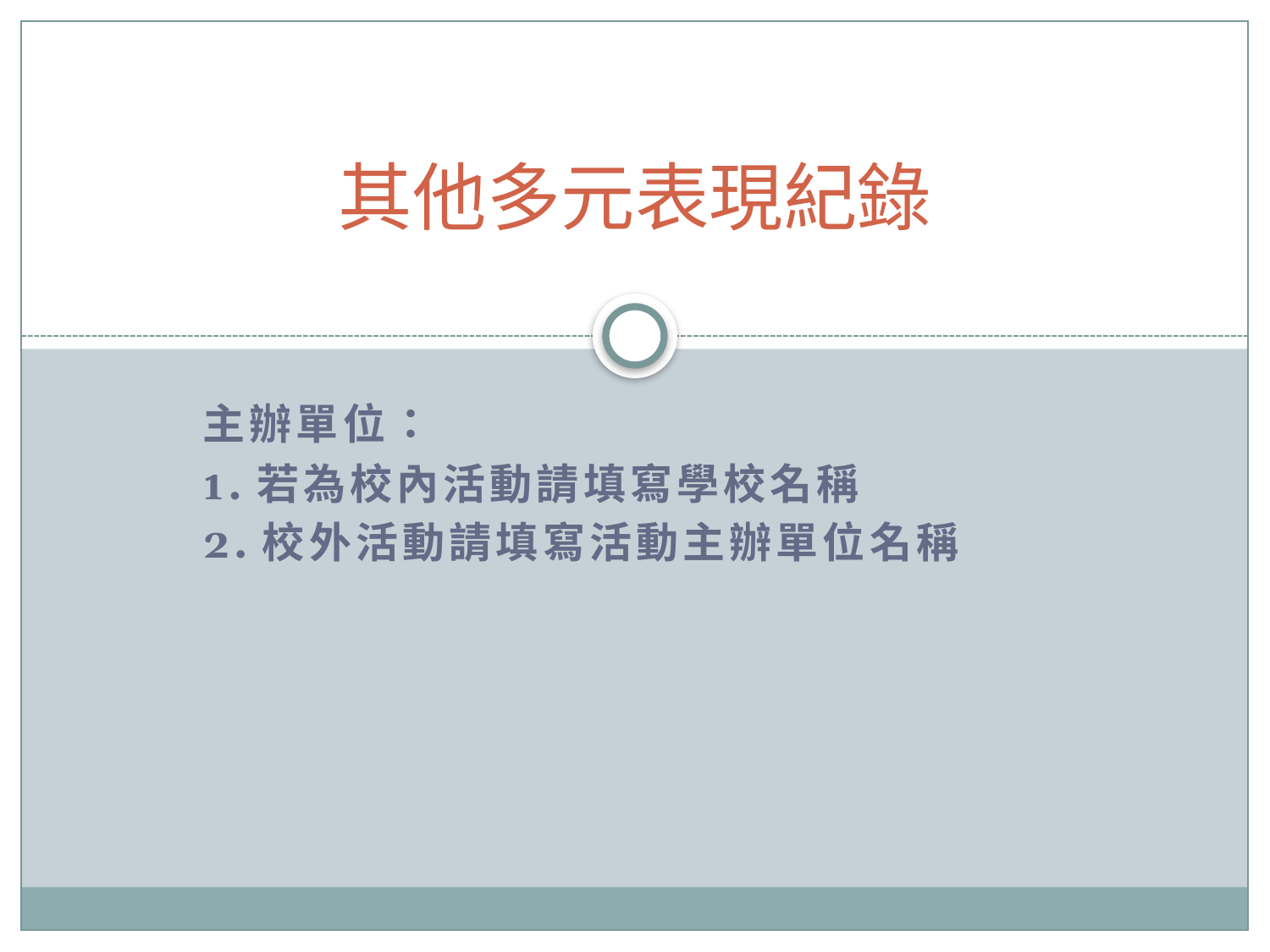

# 其他多元表現紀錄
主辦單位：
1.若為校內活動請填寫學校名稱
2.校外活動請填寫活動主辦單位名稱